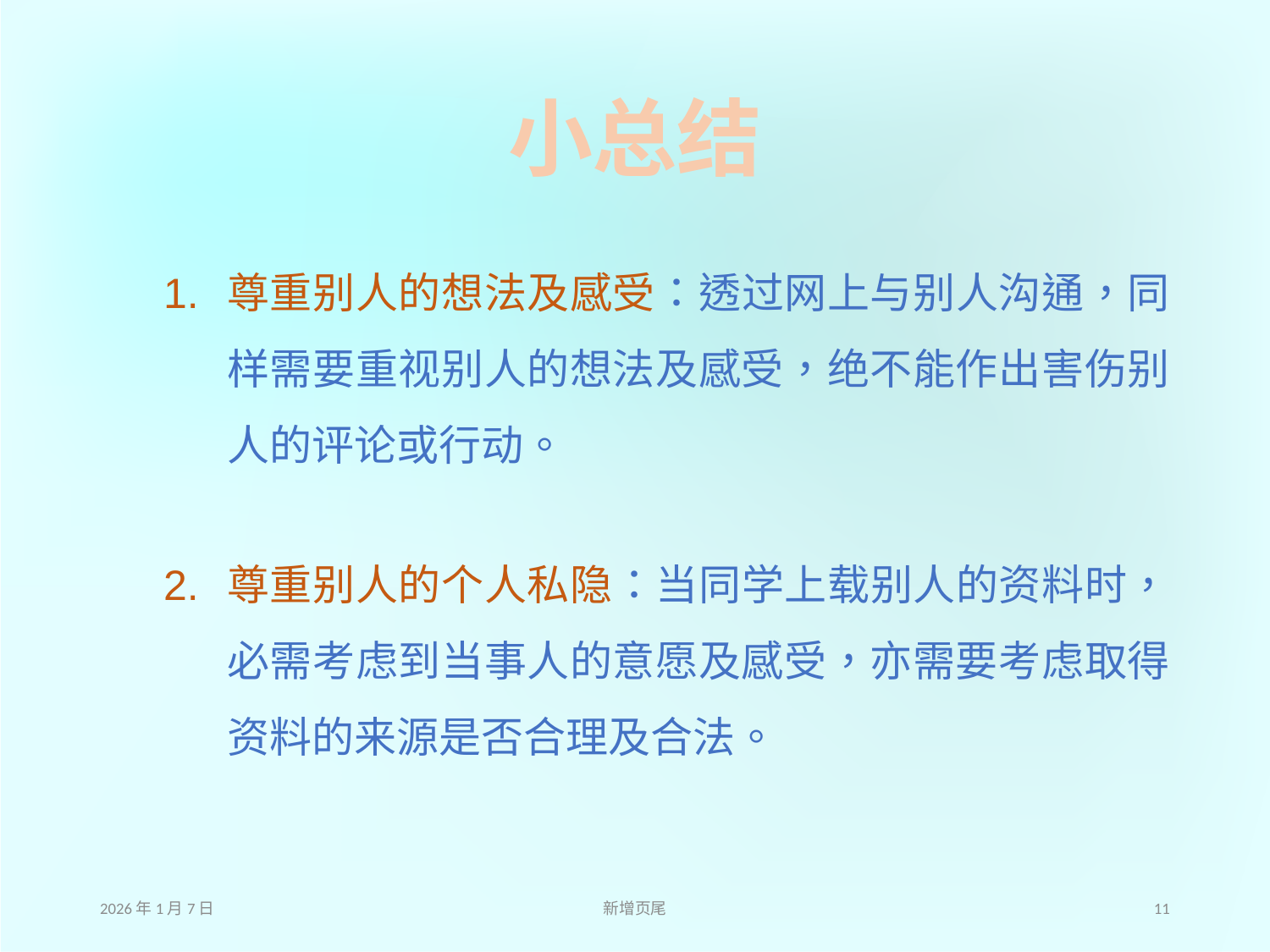

# 小总结
尊重别人的想法及感受：透过网上与别人沟通，同样需要重视别人的想法及感受，绝不能作出害伤别人的评论或行动。
尊重别人的个人私隐：当同学上载别人的资料时，必需考虑到当事人的意愿及感受，亦需要考虑取得资料的来源是否合理及合法。
2026年1月7日
新增页尾
11